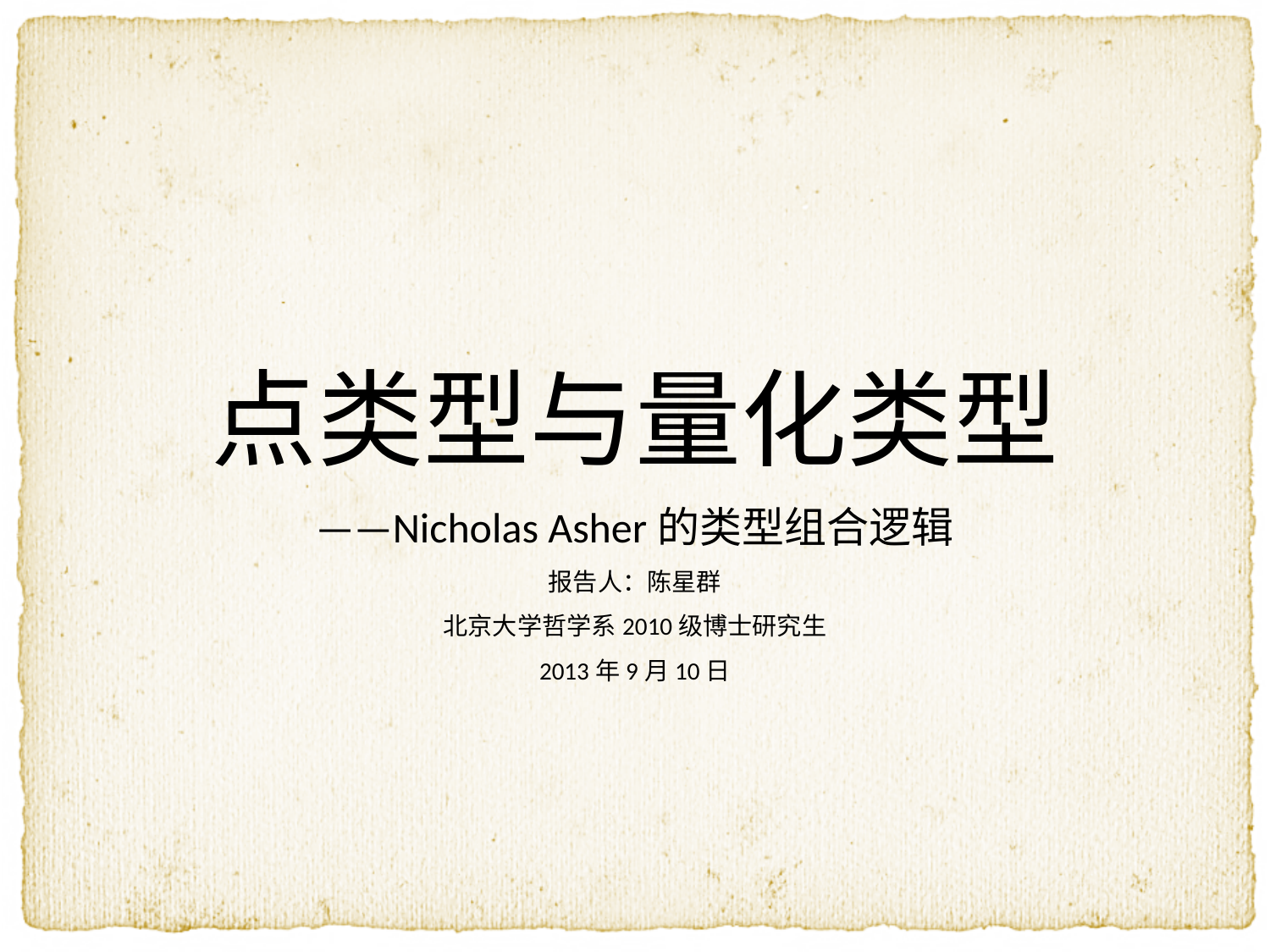

# 点类型与量化类型
——Nicholas Asher的类型组合逻辑
报告人：陈星群
北京大学哲学系2010级博士研究生
2013年9月10日